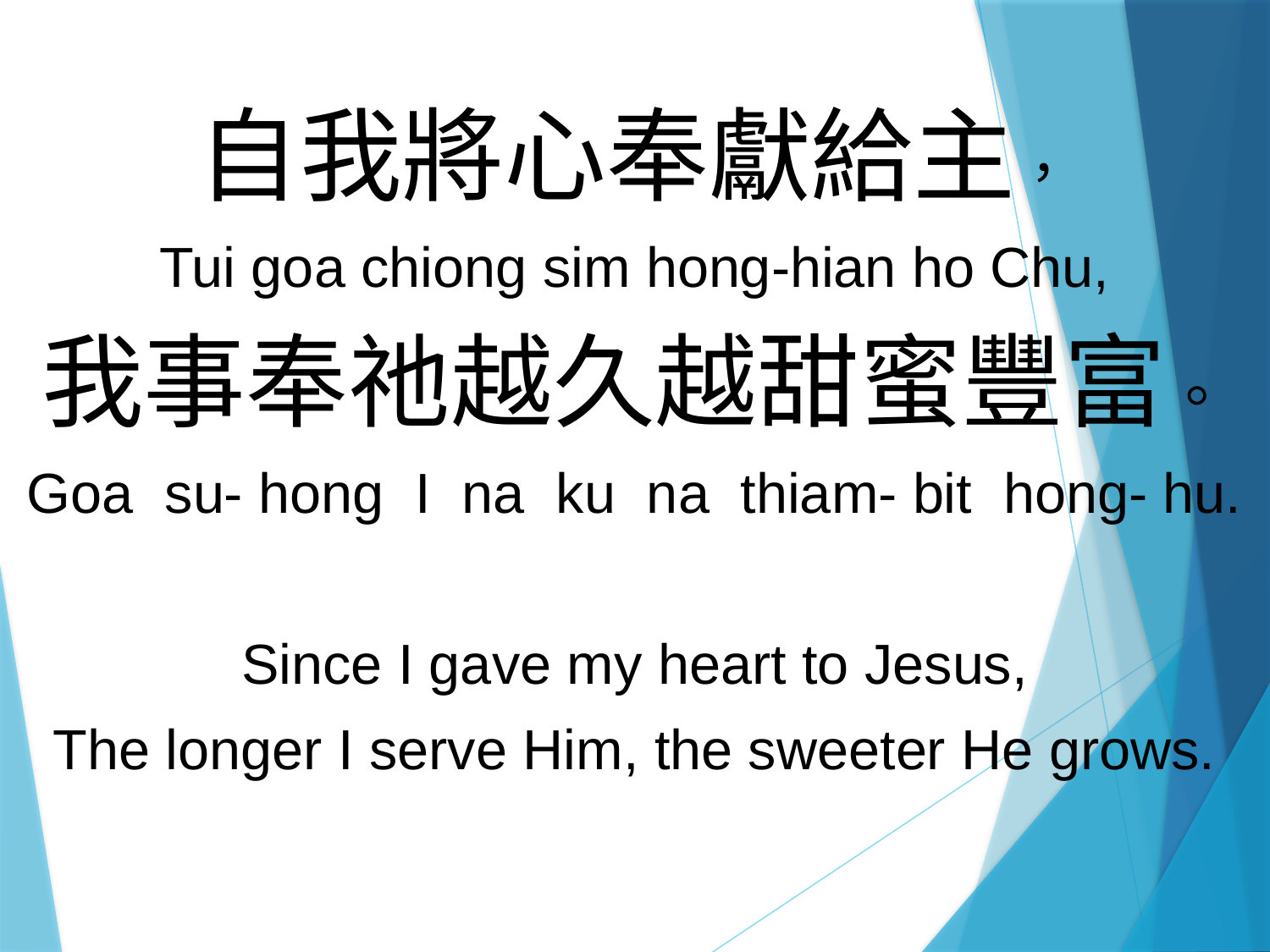

自我將心奉獻給主，
Tui goa chiong sim hong-hian ho Chu,
我事奉祂越久越甜蜜豐富。
Goa  su- hong  I  na  ku  na  thiam- bit  hong- hu.

Since I gave my heart to Jesus,
The longer I serve Him, the sweeter He grows.